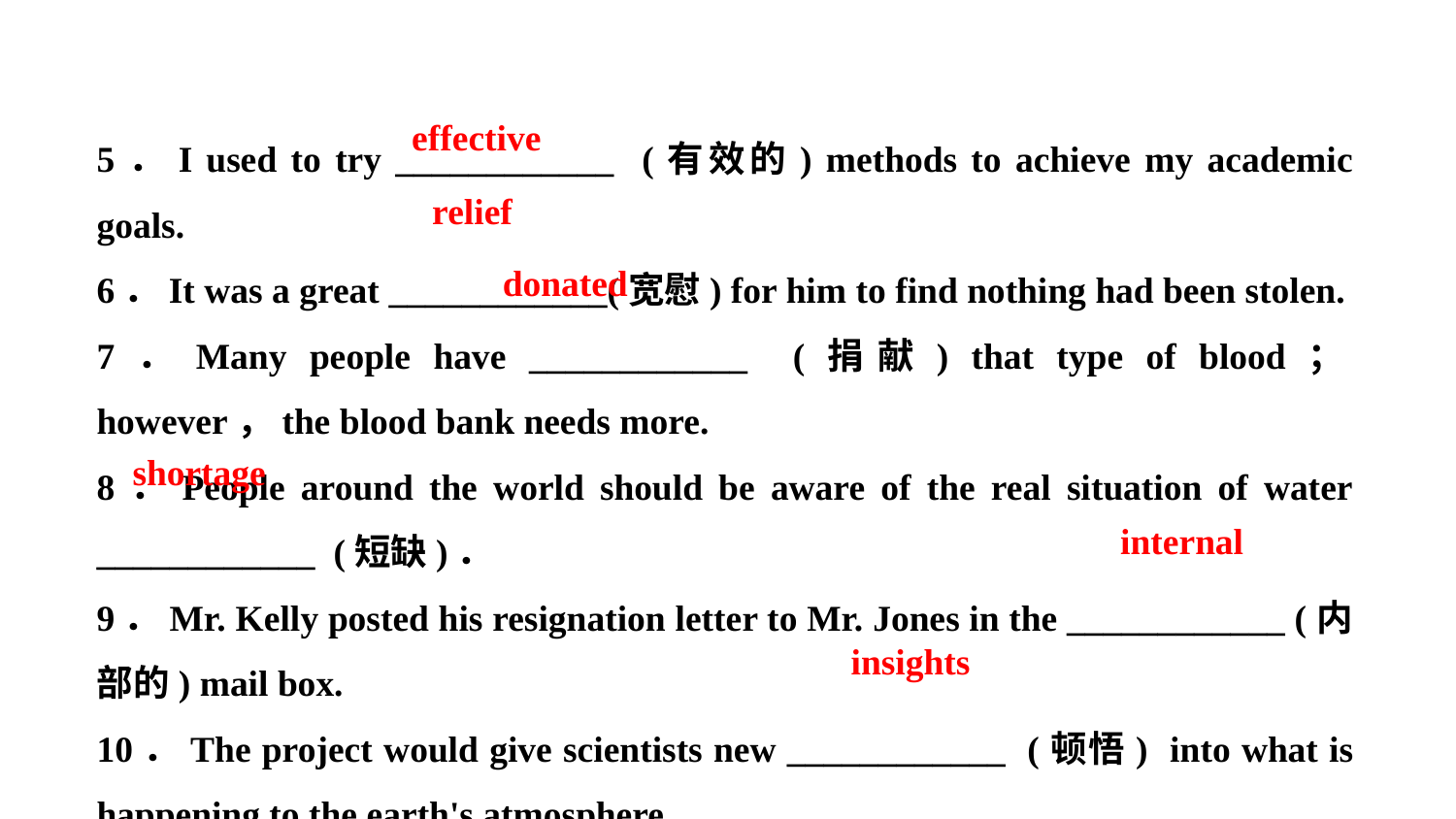

effective
5．I used to try ____________  (有效的) methods to achieve my academic goals.
6．It was a great ____________(宽慰) for him to find nothing had been stolen.
7．Many people have ____________  (捐献) that type of blood；however，the blood bank needs more.
8．People around the world should be aware of the real situation of water ____________  (短缺)．
9．Mr. Kelly posted his resignation letter to Mr. Jones in the ____________ (内部的) mail box.
10．The project would give scientists new ____________  (顿悟)  into what is happening to the earth's atmosphere.
relief
donated
shortage
internal
insights